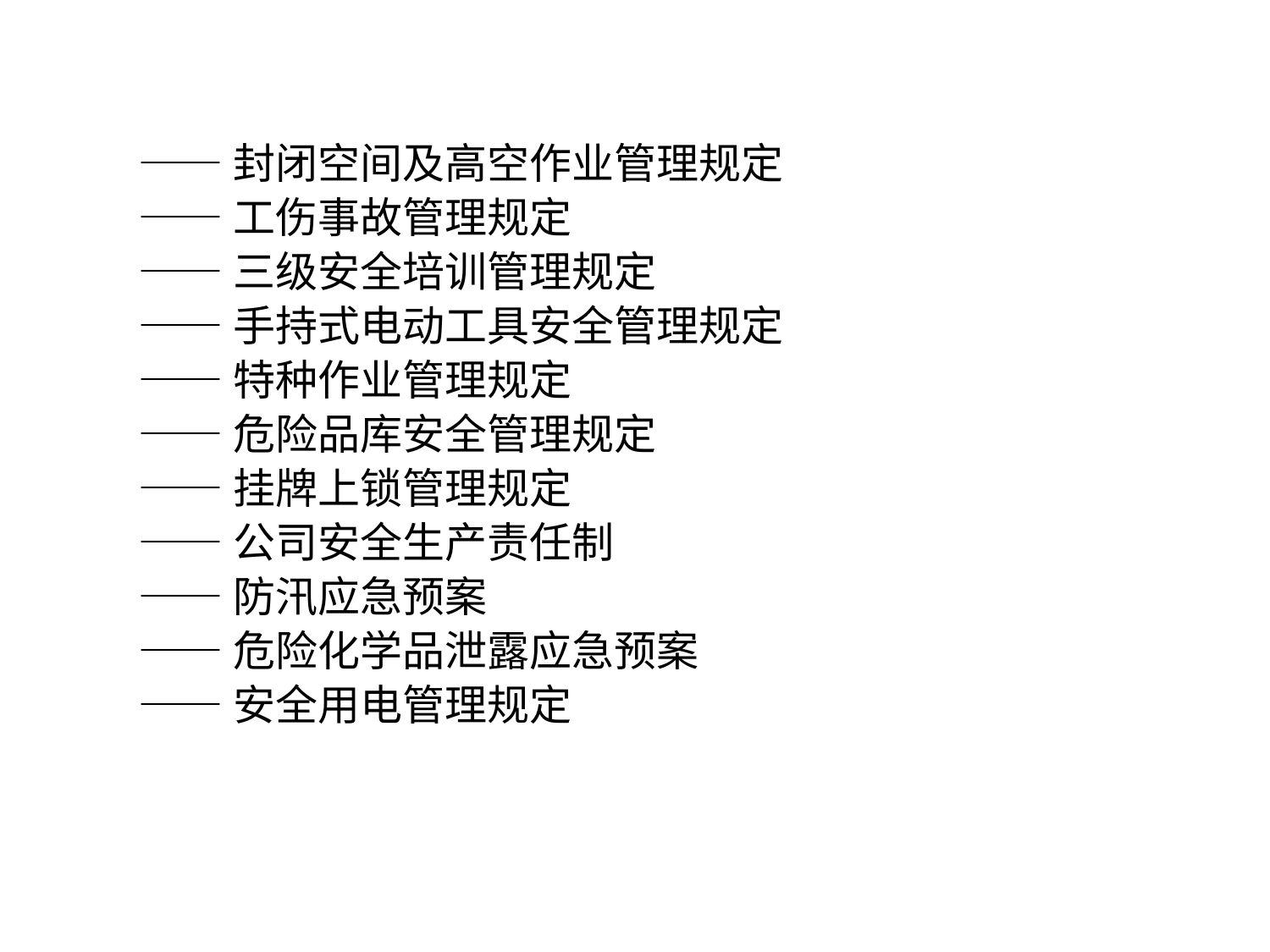

——封闭空间及高空作业管理规定
——工伤事故管理规定
——三级安全培训管理规定
——手持式电动工具安全管理规定
——特种作业管理规定
——危险品库安全管理规定
——挂牌上锁管理规定
——公司安全生产责任制
——防汛应急预案
——危险化学品泄露应急预案
——安全用电管理规定

65